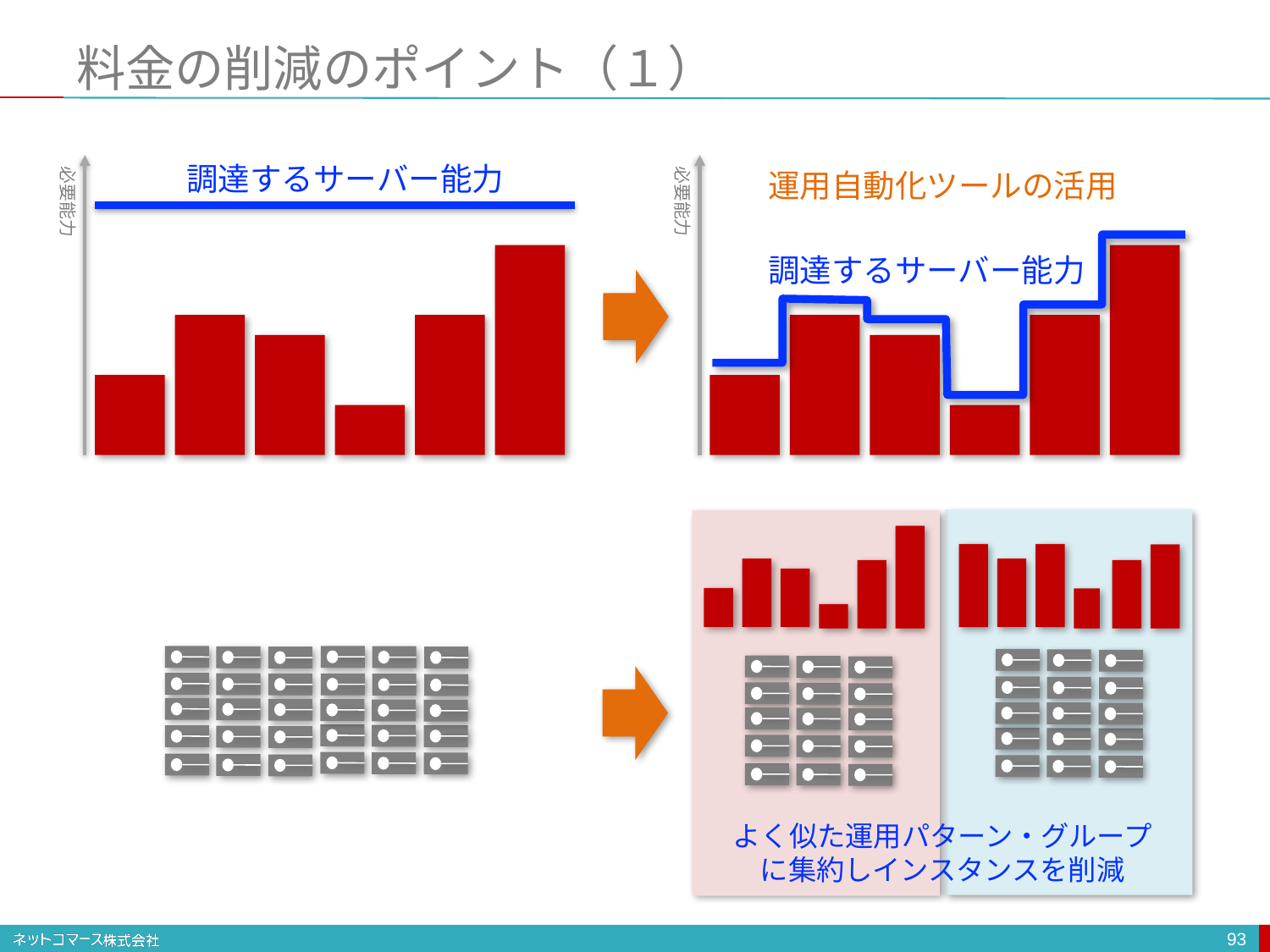

# 料金の削減のポイント（１）
調達するサーバー能力
必要能力
必要能力
運用自動化ツールの活用

調達するサーバー能力

よく似た運用パターン・グループ
に集約しインスタンスを削減
93